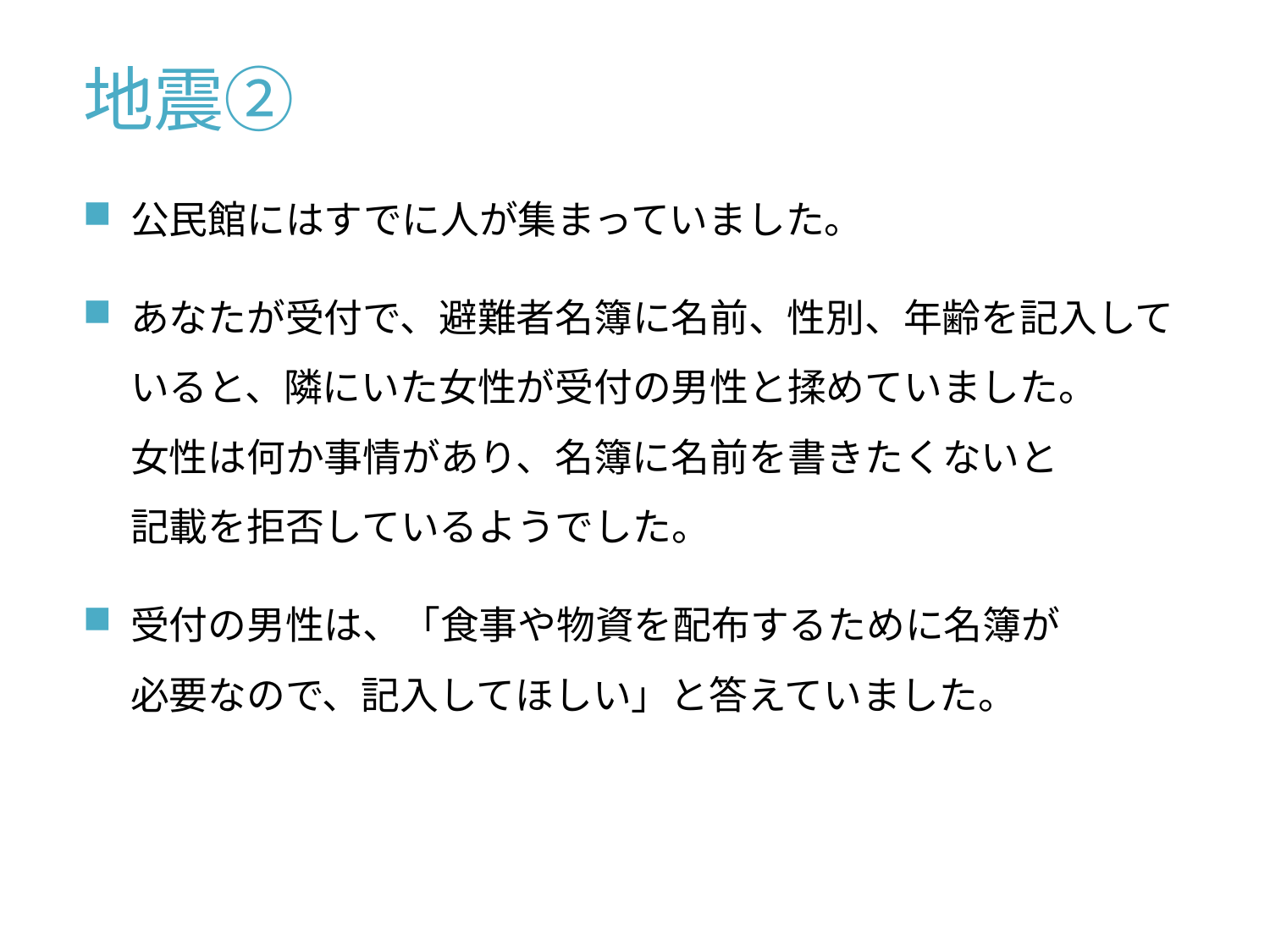

# 地震②
公民館にはすでに人が集まっていました。
あなたが受付で、避難者名簿に名前、性別、年齢を記入していると、隣にいた女性が受付の男性と揉めていました。
女性は何か事情があり、名簿に名前を書きたくないと
記載を拒否しているようでした。
受付の男性は、「食事や物資を配布するために名簿が
必要なので、記入してほしい」と答えていました。